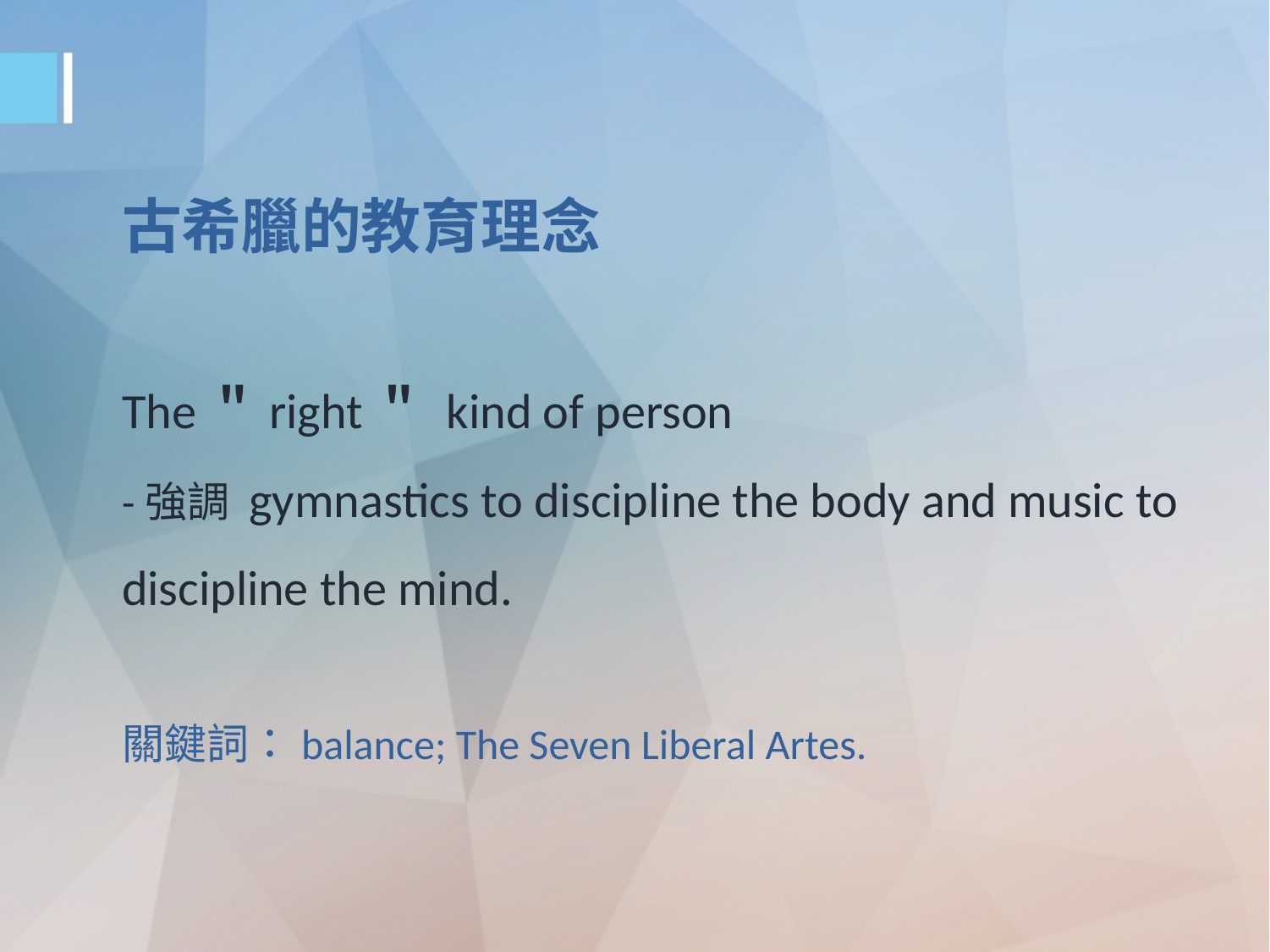

古希臘的教育理念

The＂right＂ kind of person
-強調 gymnastics to discipline the body and music to discipline the mind.

關鍵詞：balance; The Seven Liberal Artes.